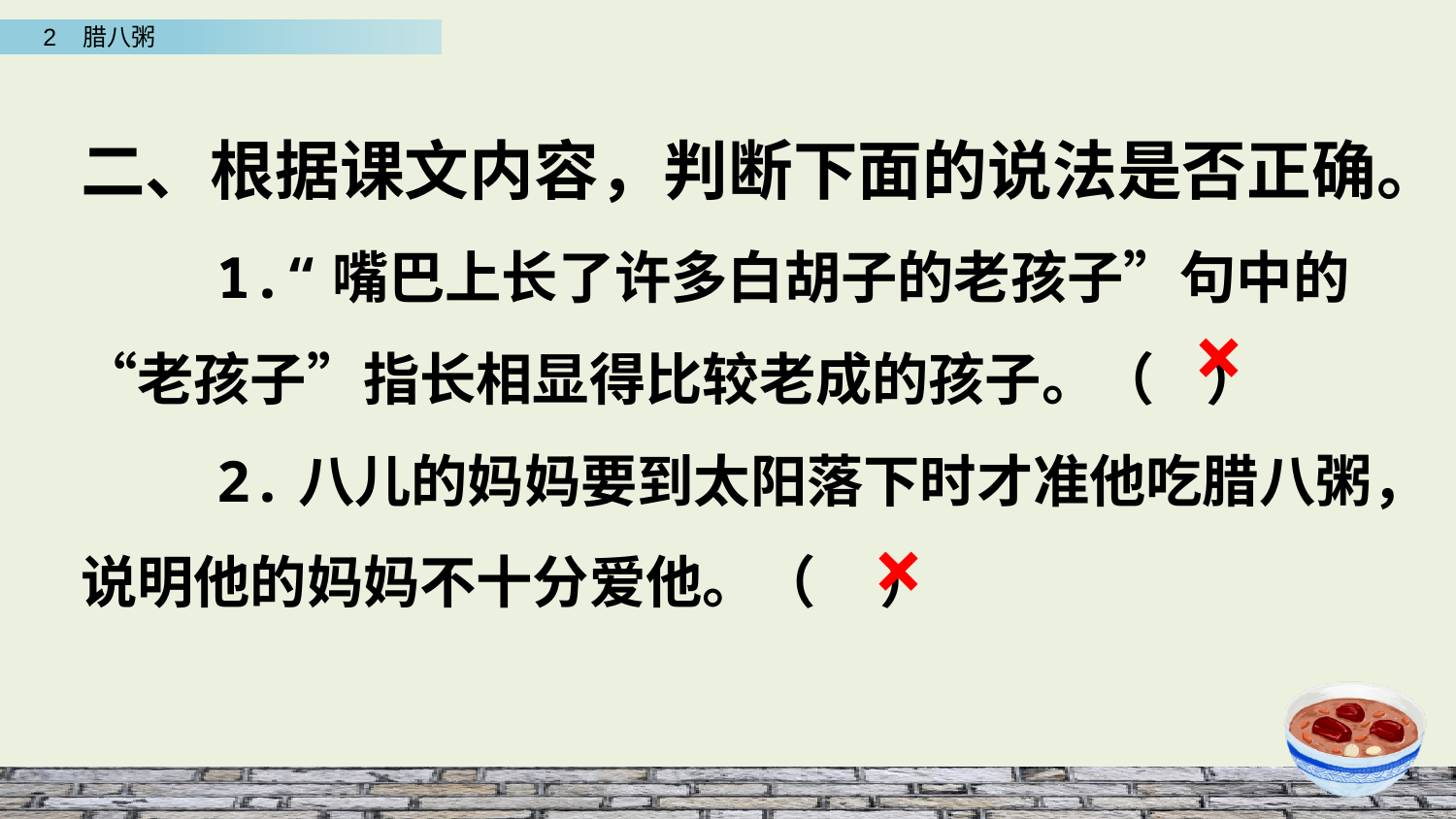

二、根据课文内容，判断下面的说法是否正确。
    1.“嘴巴上长了许多白胡子的老孩子”句中的“老孩子”指长相显得比较老成的孩子。（    ）
    2.八儿的妈妈要到太阳落下时才准他吃腊八粥，说明他的妈妈不十分爱他。（     ）
×
×